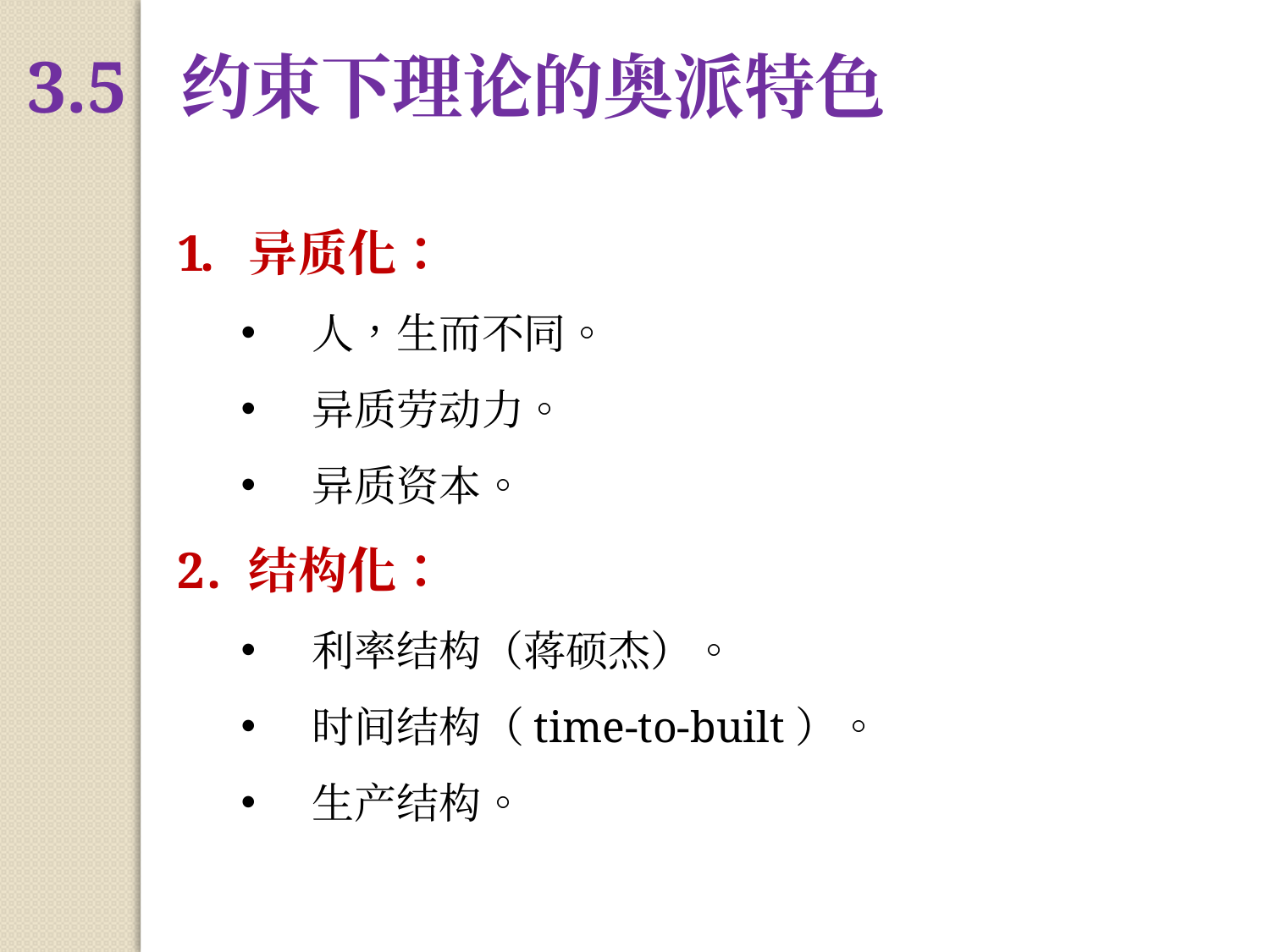

3.5  约束下理论的奥派特色
异质化：
人，生而不同。
异质劳动力。
异质资本。
结构化：
利率结构（蒋硕杰）。
时间结构（time-to-built）。
生产结构。